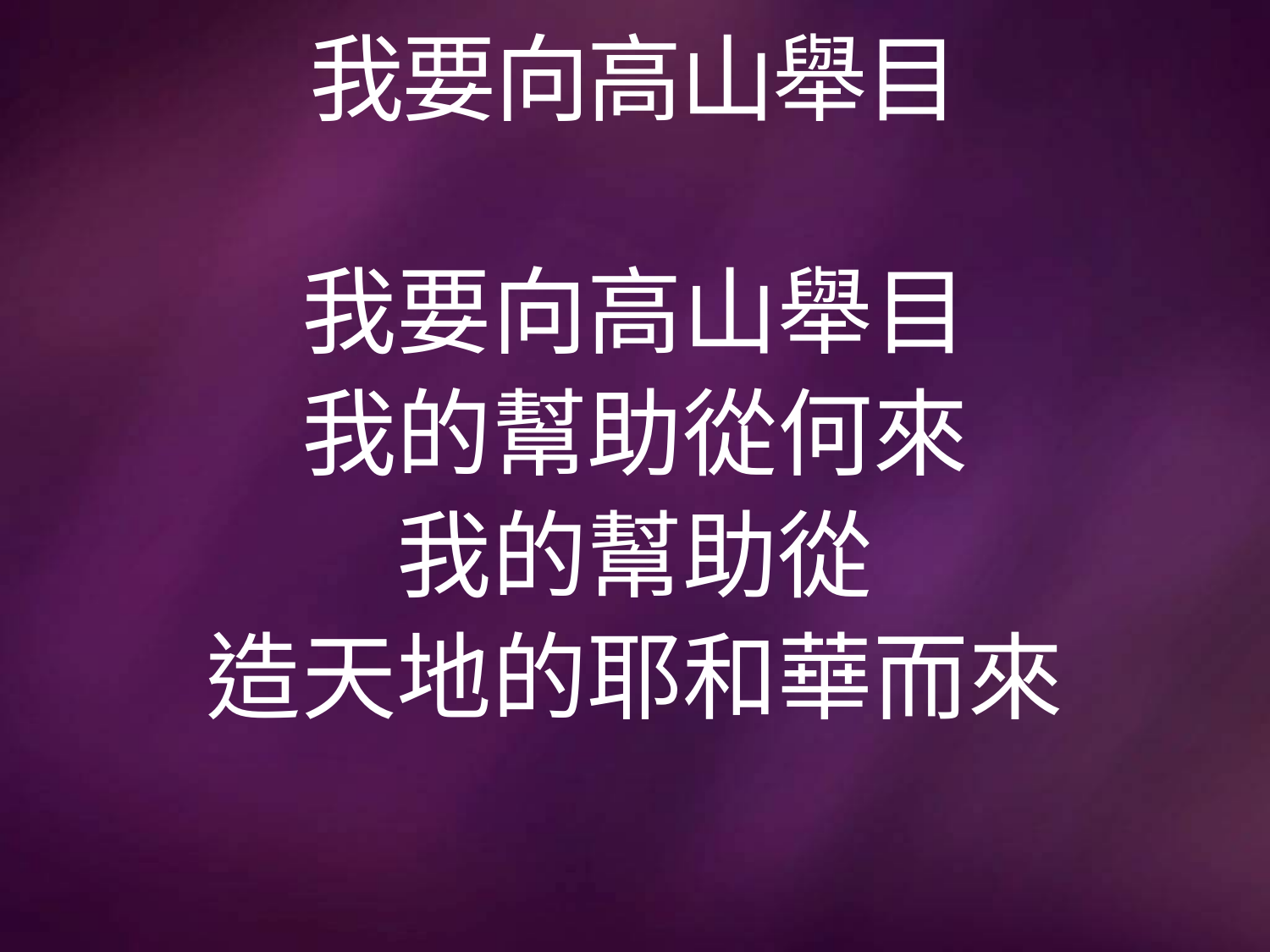

# 我要向高山舉目
我要向高山舉目
我的幫助從何來
我的幫助從
造天地的耶和華而來